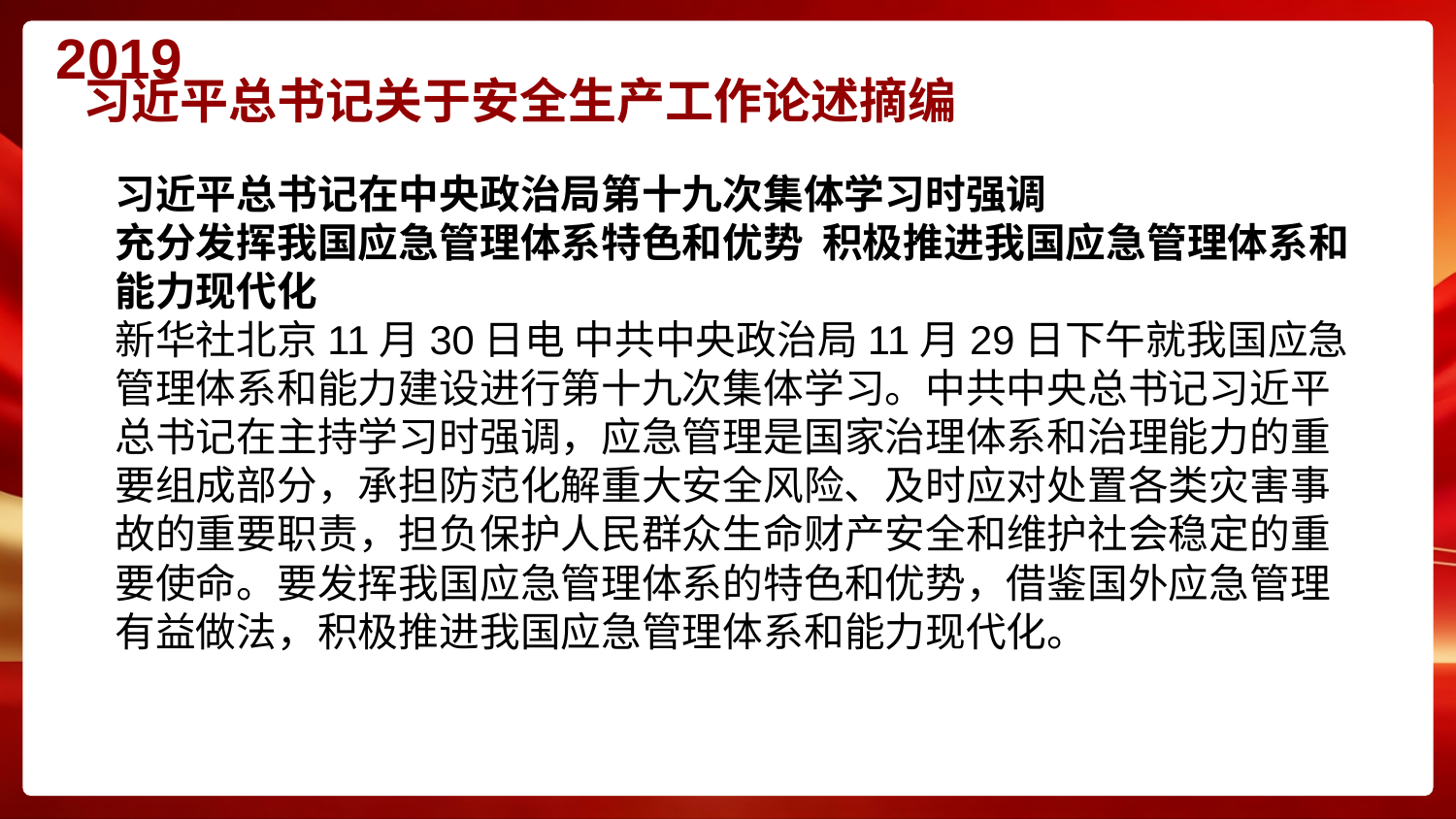

2019
# 习近平总书记关于安全生产工作论述摘编
习近平总书记在中央政治局第十九次集体学习时强调
充分发挥我国应急管理体系特色和优势  积极推进我国应急管理体系和能力现代化
新华社北京11月30日电 中共中央政治局11月29日下午就我国应急管理体系和能力建设进行第十九次集体学习。中共中央总书记习近平总书记在主持学习时强调，应急管理是国家治理体系和治理能力的重要组成部分，承担防范化解重大安全风险、及时应对处置各类灾害事故的重要职责，担负保护人民群众生命财产安全和维护社会稳定的重要使命。要发挥我国应急管理体系的特色和优势，借鉴国外应急管理有益做法，积极推进我国应急管理体系和能力现代化。